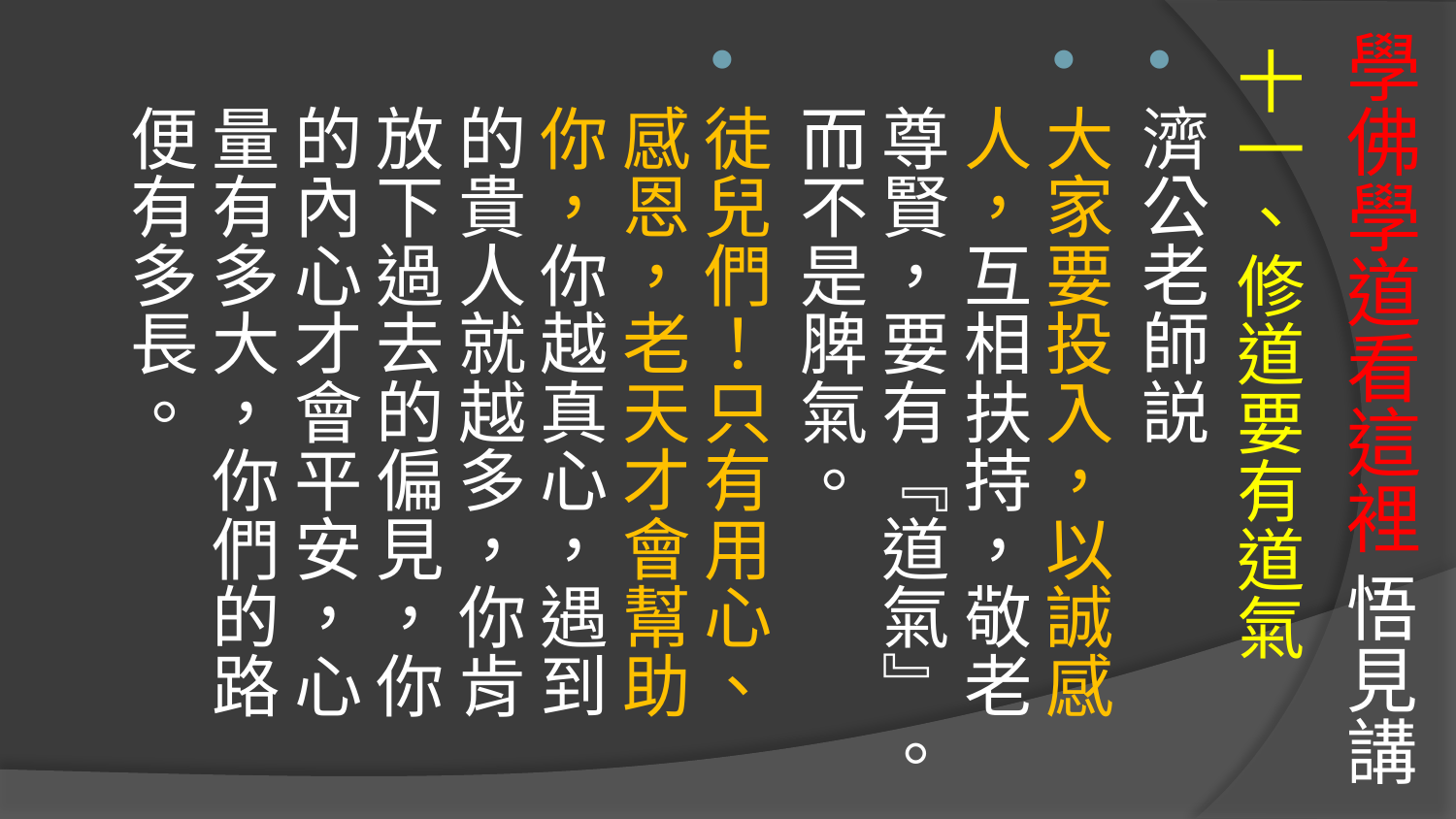

# 學佛學道看這裡 悟見講
十一、修道要有道氣
濟公老師説
大家要投入，以誠感人，互相扶持，敬老尊賢，要有『道氣』。而不是脾氣。
徒兒們！只有用心、感恩，老天才會幫助你，你越真心，遇到的貴人就越多，你肯放下過去的偏見，你的內心才會平安，心量有多大，你們的路便有多長。